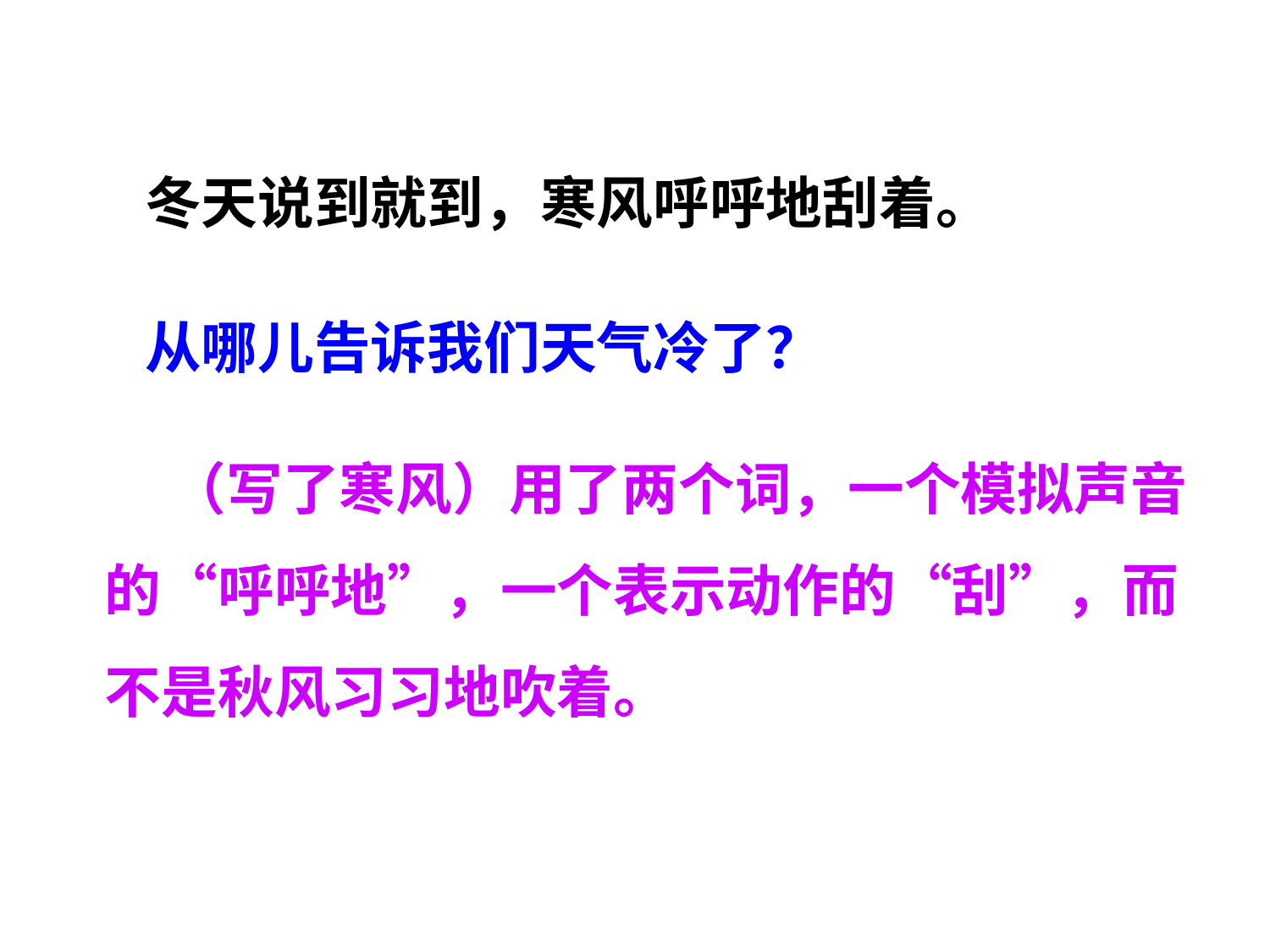

冬天说到就到，寒风呼呼地刮着。
    从哪儿告诉我们天气冷了？
    （写了寒风）用了两个词，一个模拟声音的“呼呼地”，一个表示动作的“刮”，而不是秋风习习地吹着。